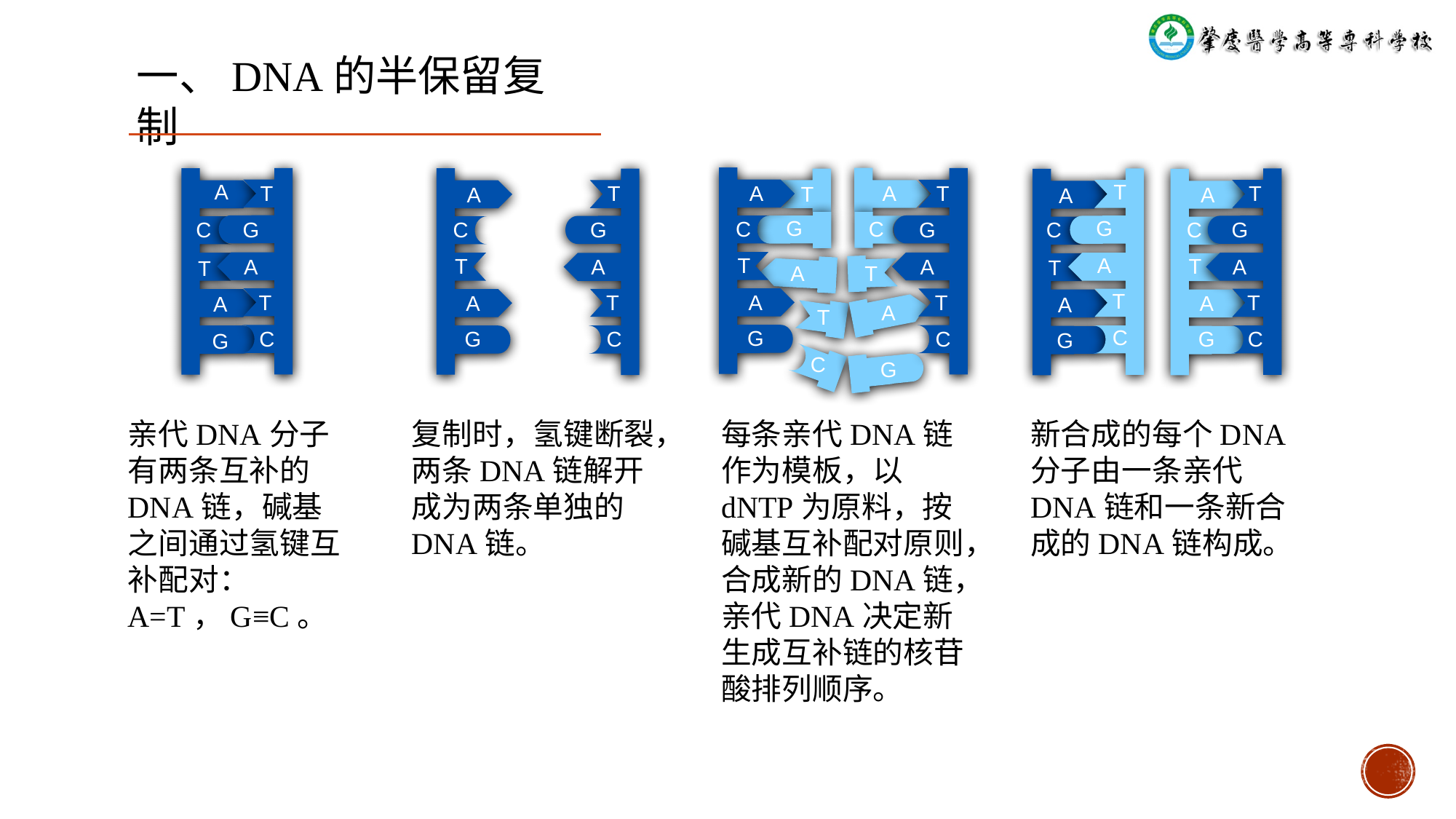

一、DNA的半保留复制

A
T
T
T
A
A
T
T
T
A
A
A
G
G
C
C
C
G
G
G
G
C
C
C

T
A
T
T
A
A
A
A
T
T
T
A

T
A
T
T
T
T
A
A
A
A
A

T

C
G
C
G
C
C
G
C
G
G
C

G

亲代DNA分子有两条互补的DNA链，碱基之间通过氢键互补配对：A=T，G≡C。
复制时，氢键断裂，两条DNA链解开成为两条单独的DNA链。
每条亲代DNA链作为模板，以dNTP为原料，按碱基互补配对原则，合成新的DNA链，亲代DNA决定新生成互补链的核苷酸排列顺序。
新合成的每个DNA分子由一条亲代DNA链和一条新合成的DNA链构成。